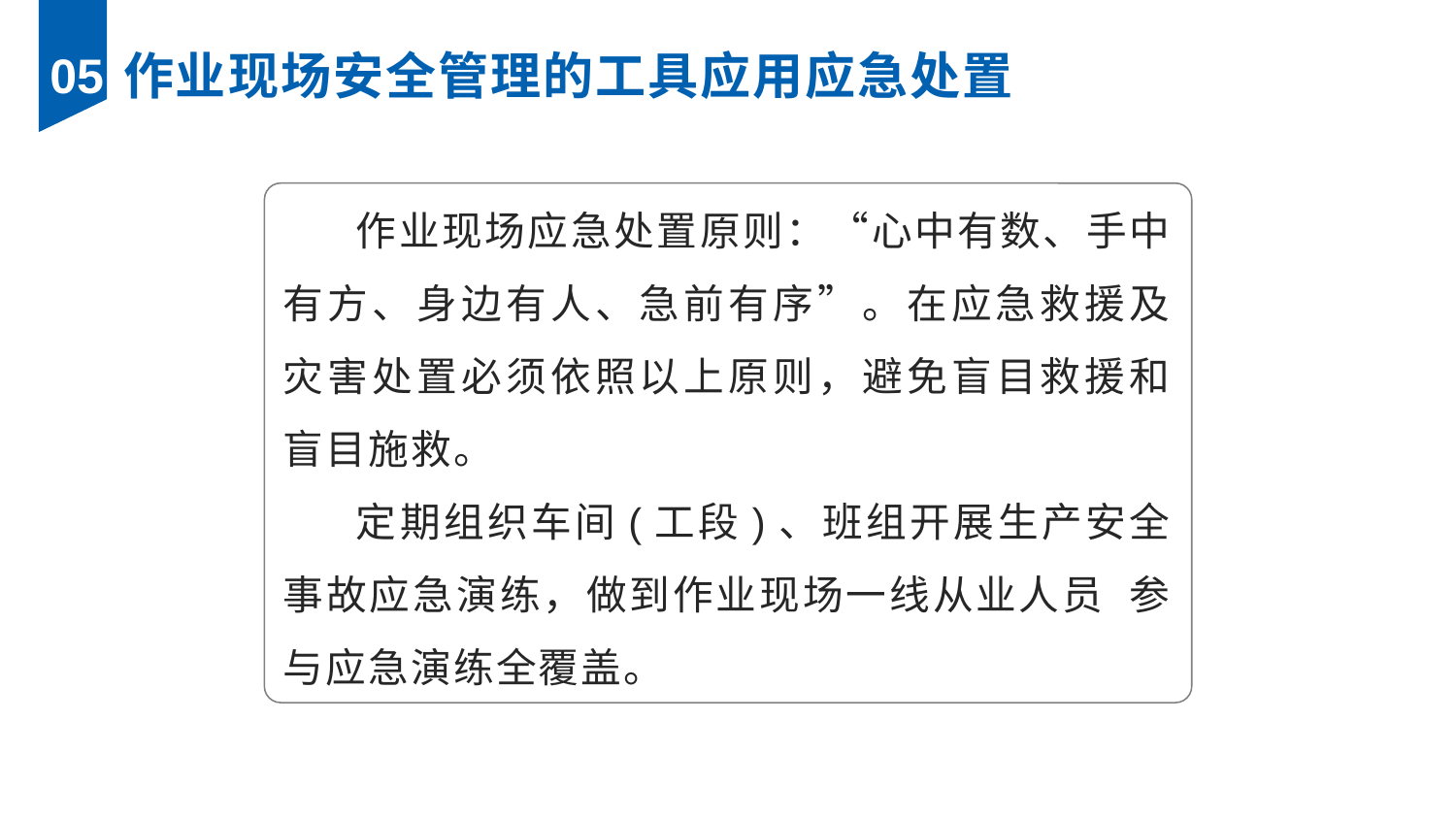

作业现场安全管理的工具应用应急处置
05
作业现场应急处置原则：“心中有数、手中有方、身边有人、急前有序”。在应急救援及灾害处置必须依照以上原则，避免盲目救援和盲目施救。
定期组织车间(工段)、班组开展生产安全事故应急演练，做到作业现场一线从业人员  参与应急演练全覆盖。